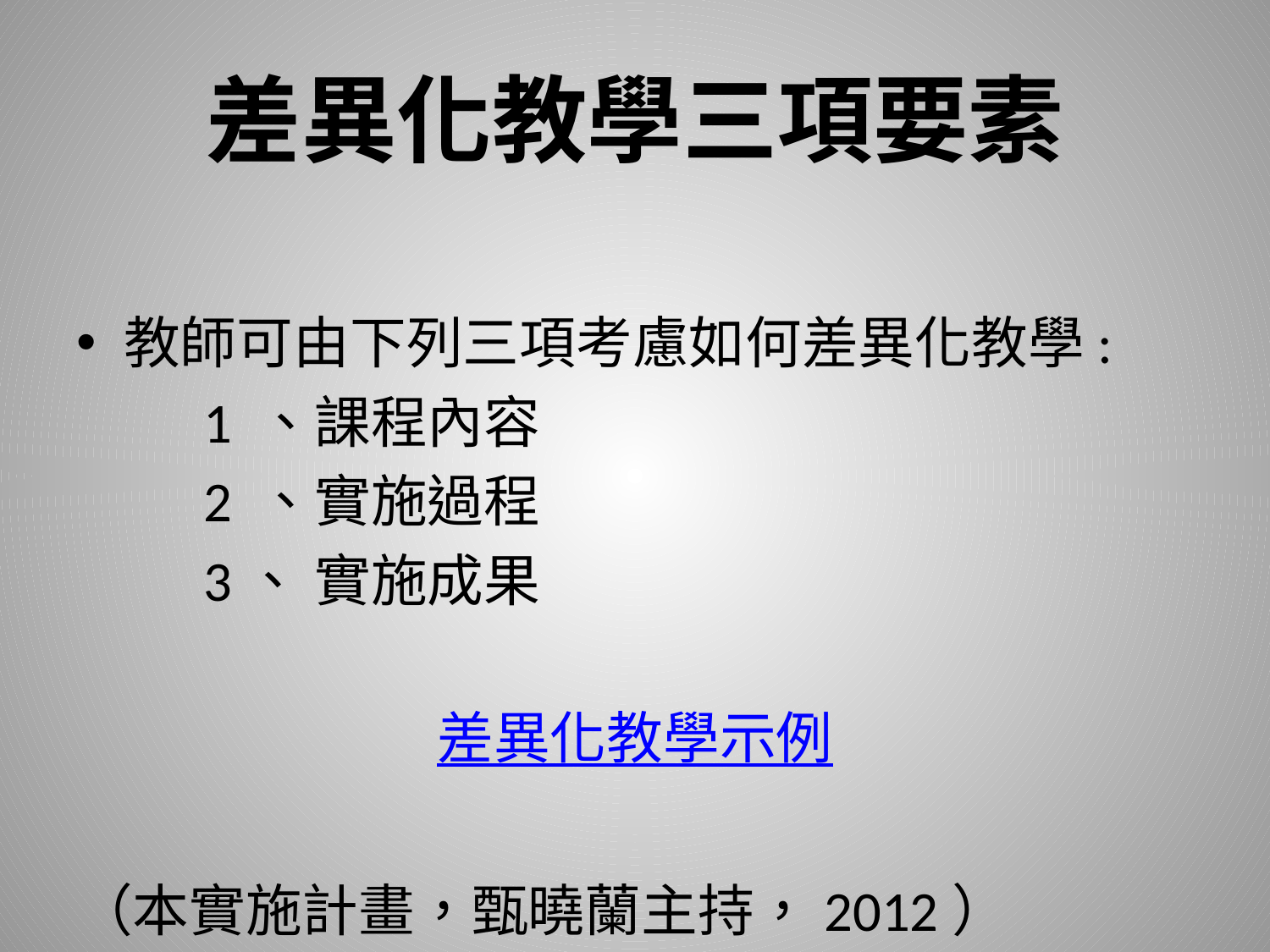

# 差異化教學三項要素

教師可由下列三項考慮如何差異化教學:
          1 、課程內容
          2 、實施過程
          3、 實施成果

差異化教學示例

（本實施計畫，甄曉蘭主持，2012）